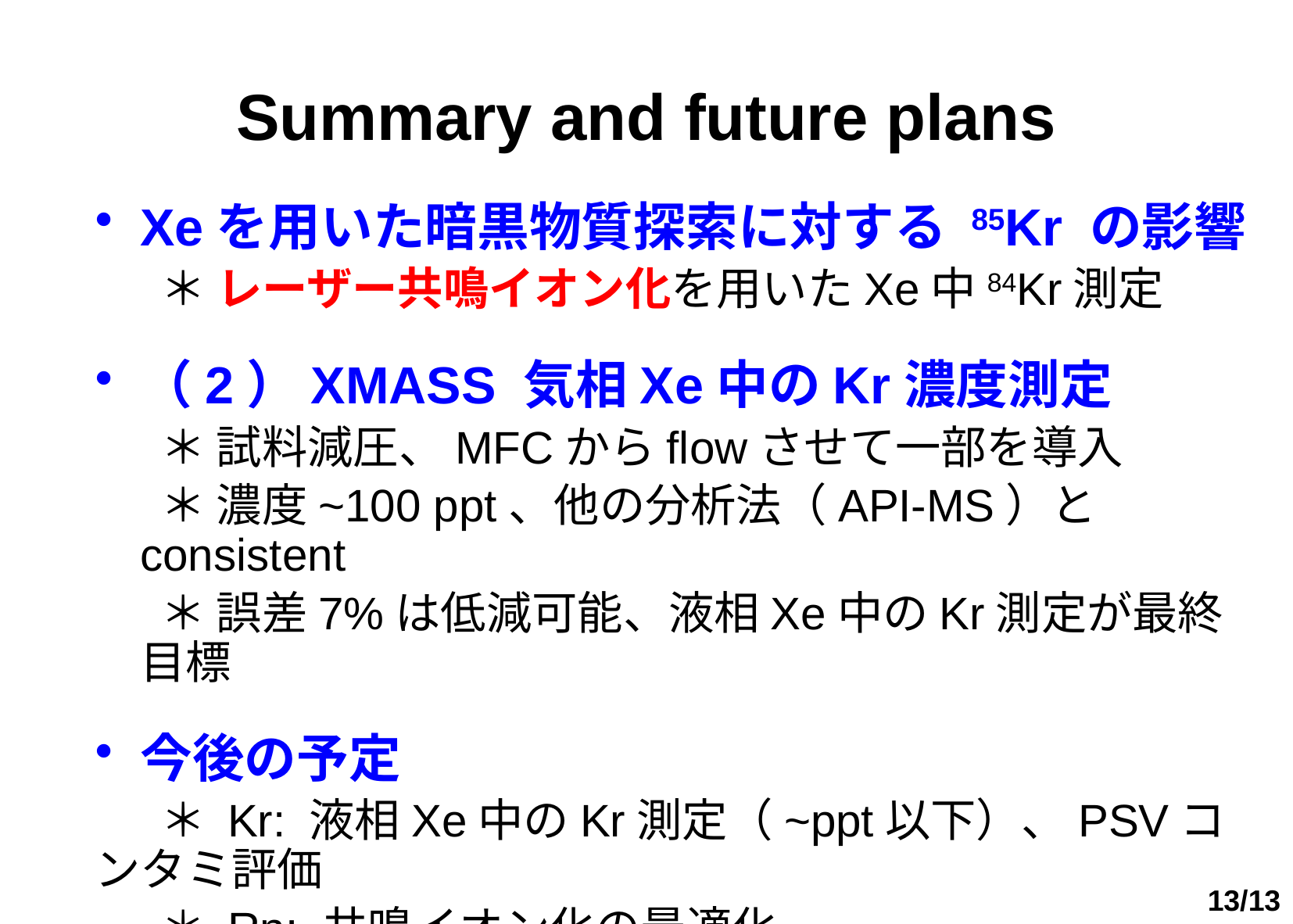

# Summary and future plans
Xeを用いた暗黒物質探索に対する 85Kr の影響
　  ＊ レーザー共鳴イオン化を用いたXe中84Kr測定

（2）XMASS 気相Xe中のKr濃度測定
　  ＊ 試料減圧、MFCからflowさせて一部を導入
　  ＊ 濃度~100 ppt、他の分析法（API-MS）とconsistent
　  ＊ 誤差7%は低減可能、液相Xe中のKr測定が最終目標

今後の予定
　  ＊ Kr: 液相Xe中のKr測定（~ppt以下）、PSVコンタミ評価
　  ＊ Rn: 共鳴イオン化の最適化
13/13